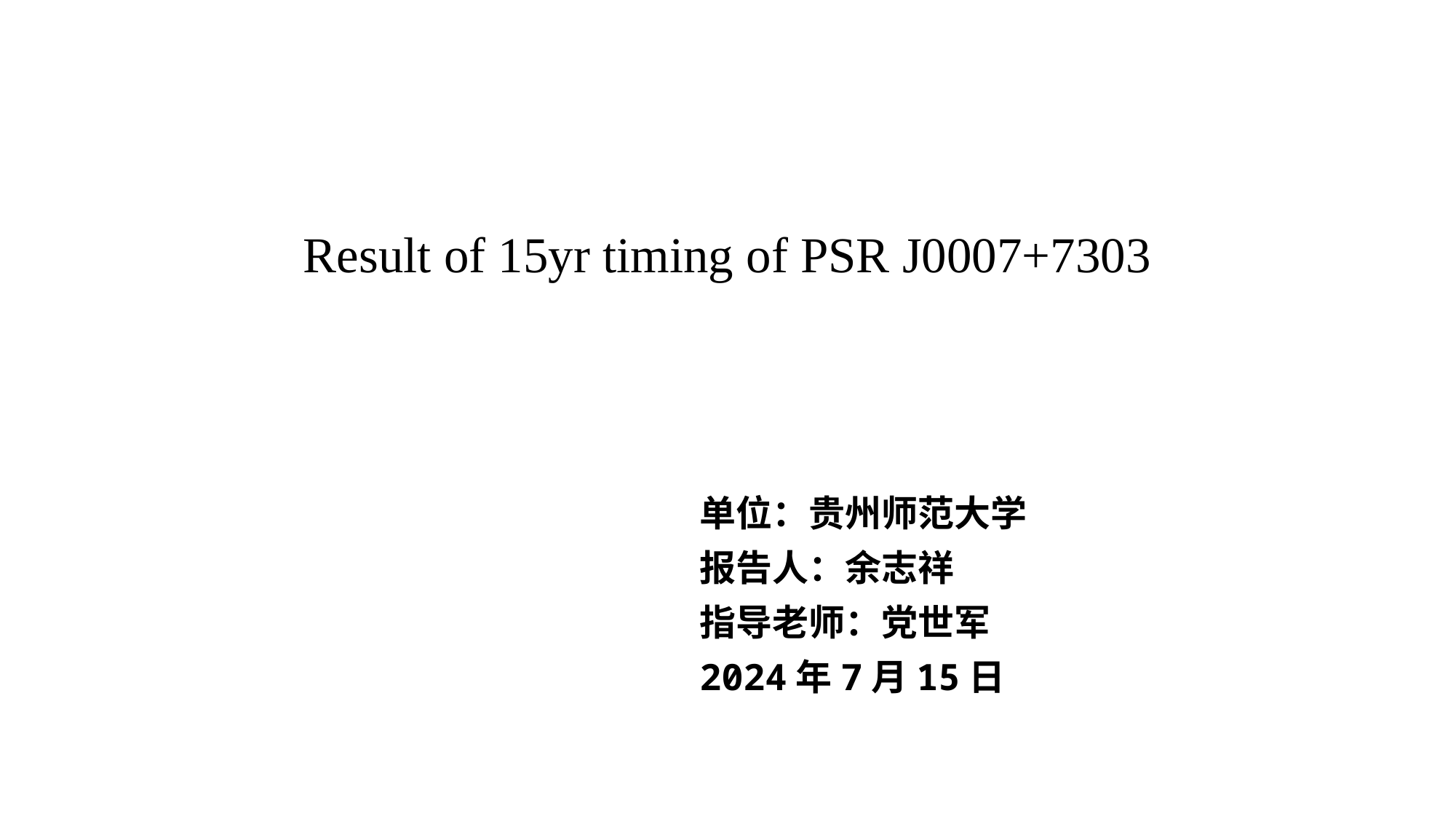

# Result of 15yr timing of PSR J0007+7303
单位：贵州师范大学
报告人：余志祥
指导老师：党世军
2024年7月15日